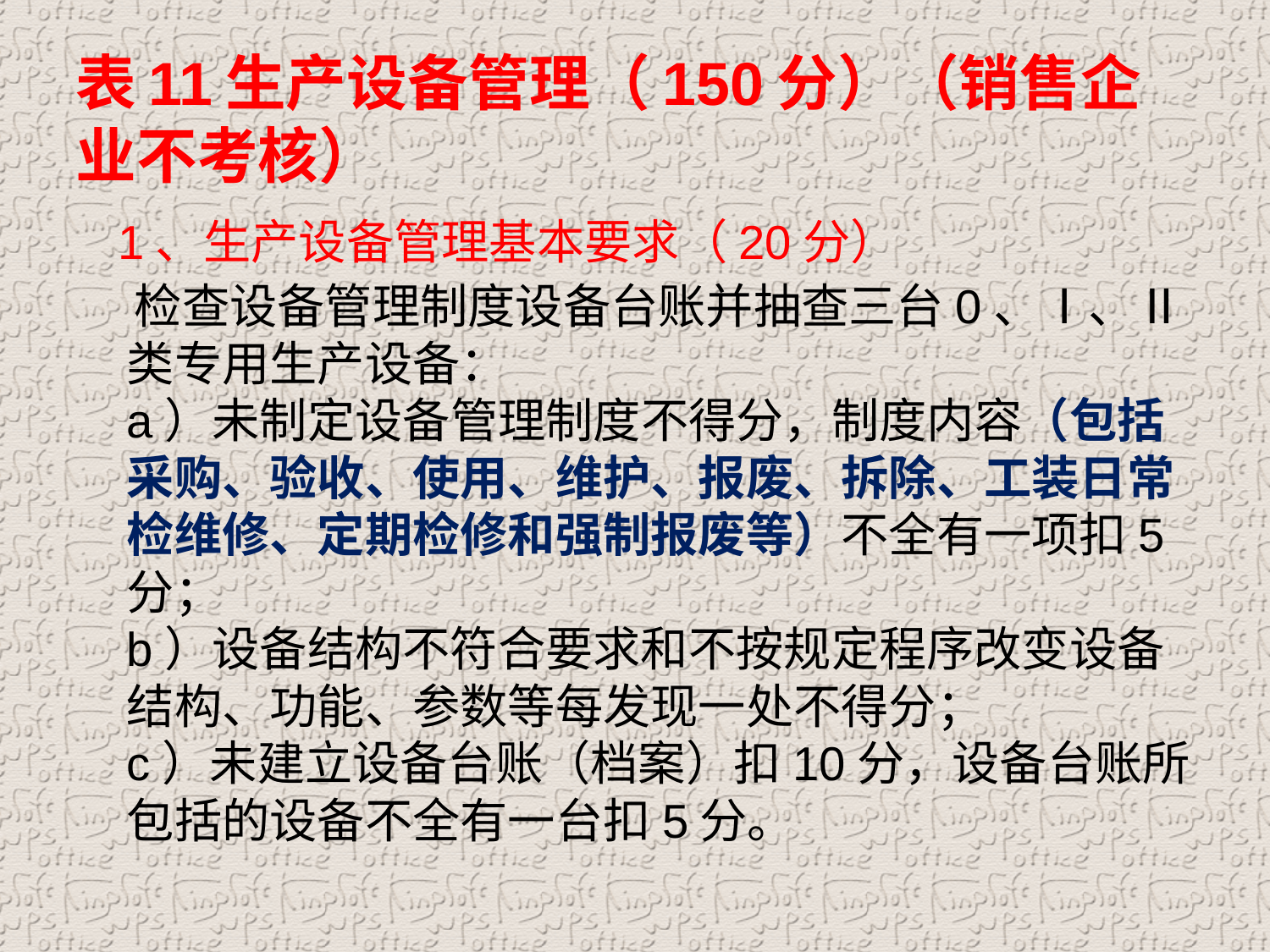

# 表11生产设备管理（150分）（销售企业不考核）
  1、生产设备管理基本要求（20分）
   检查设备管理制度设备台账并抽查三台0、Ⅰ、Ⅱ类专用生产设备：
a）未制定设备管理制度不得分，制度内容（包括采购、验收、使用、维护、报废、拆除、工装日常检维修、定期检修和强制报废等）不全有一项扣5分；
b）设备结构不符合要求和不按规定程序改变设备结构、功能、参数等每发现一处不得分；
c）未建立设备台账（档案）扣10分，设备台账所包括的设备不全有一台扣5分。